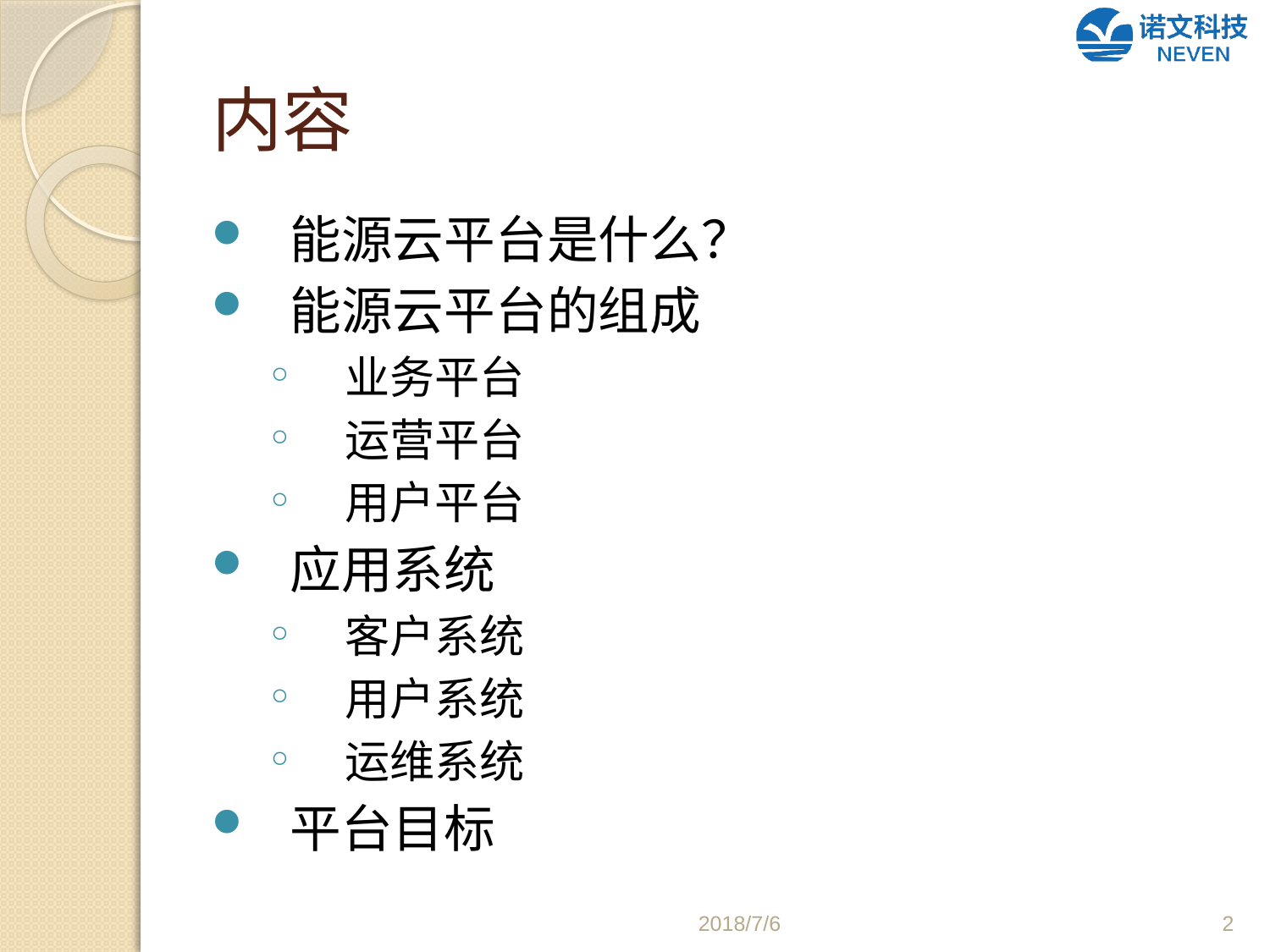

# 内容
能源云平台是什么？
能源云平台的组成
业务平台
运营平台
用户平台
应用系统
客户系统
用户系统
运维系统
平台目标

2018/7/6
2